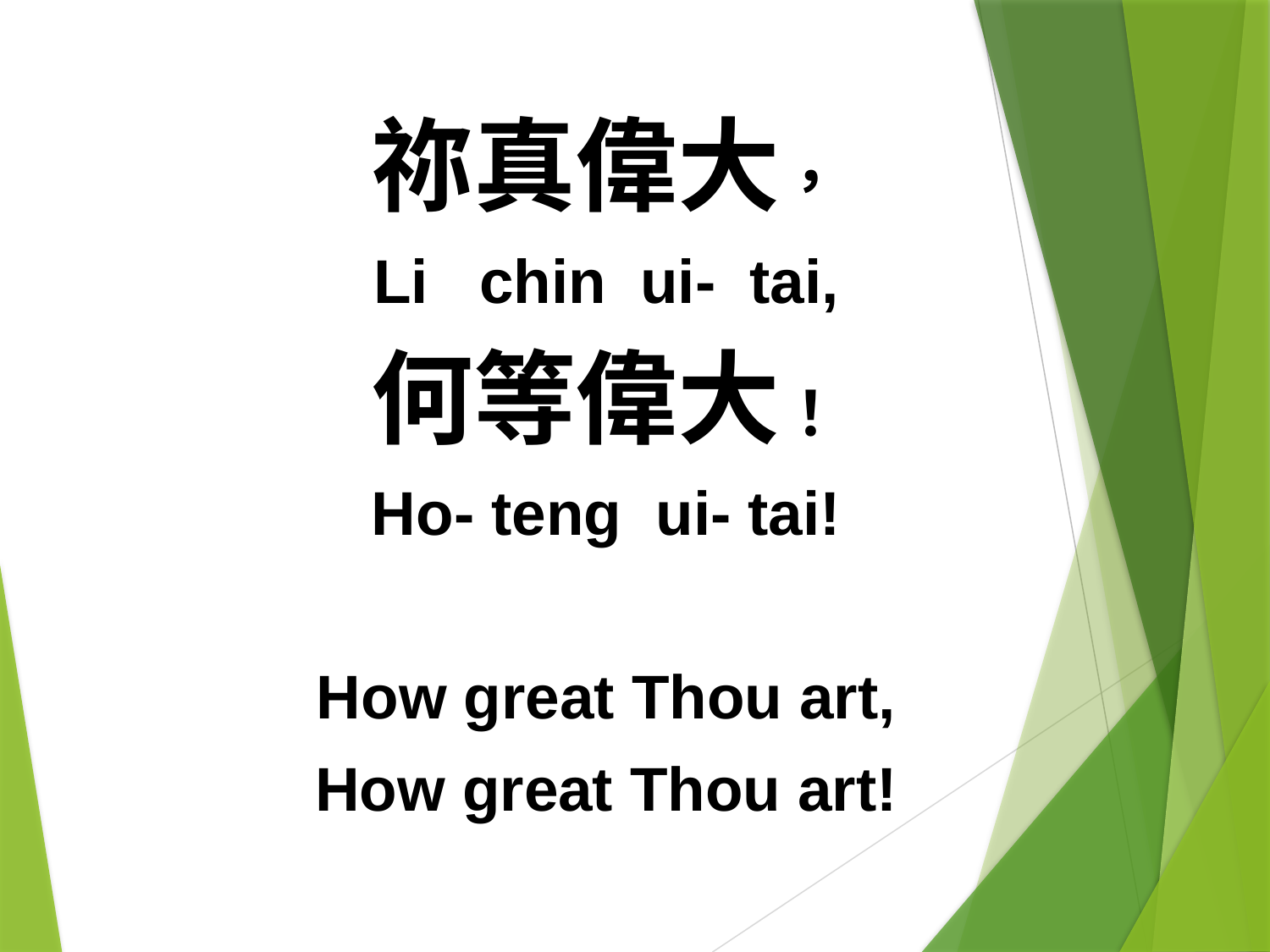

祢真偉大，
Li   chin  ui-  tai,
何等偉大！
Ho- teng  ui- tai!

How great Thou art,
How great Thou art!